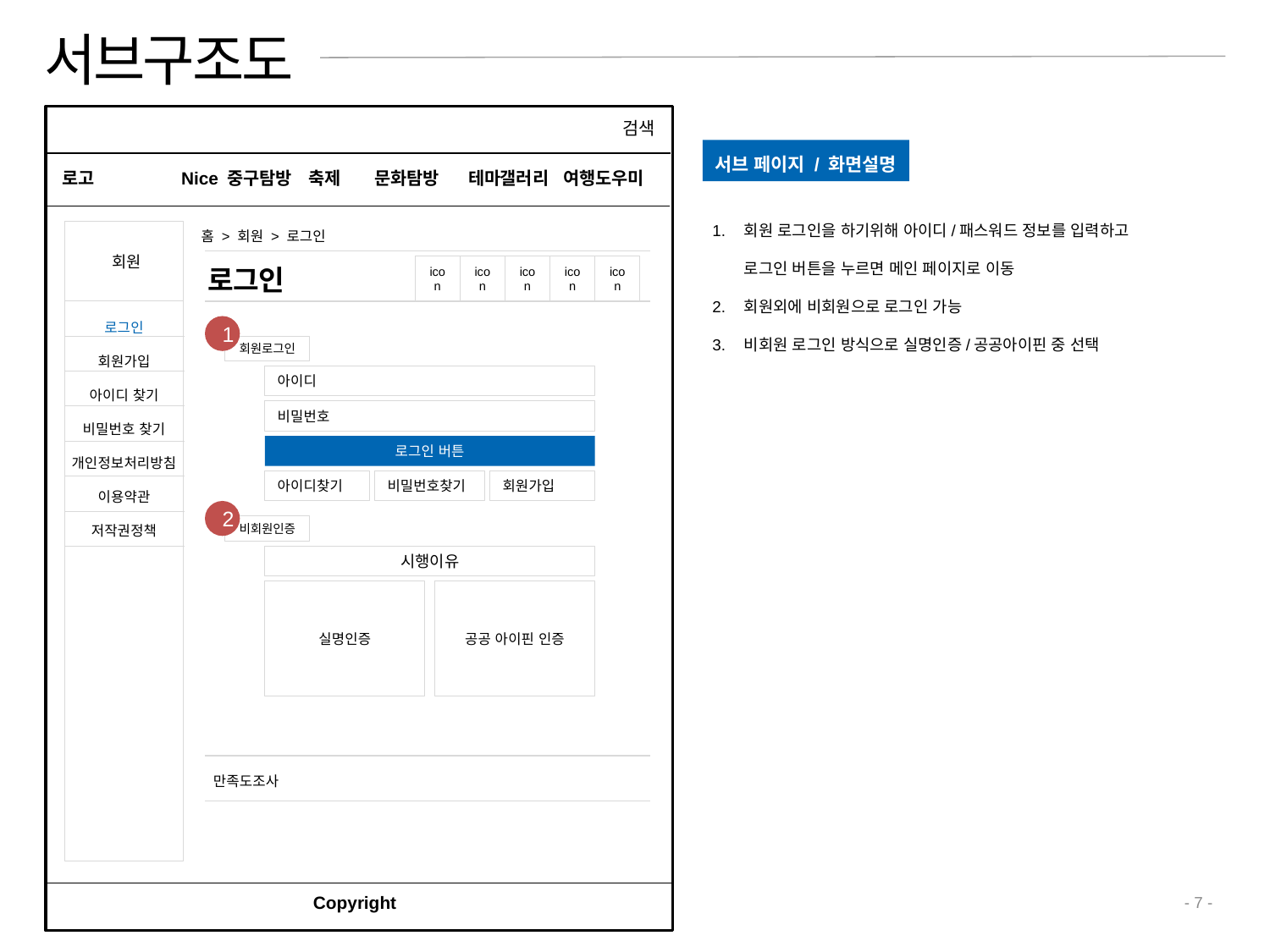

# 서브구조도
ㄷ
검색
서브 페이지 / 화면설명

로고
Nice 중구탐방	축제       문화탐방      테마갤러리   여행도우미
회원 로그인을 하기위해 아이디/패스워드 정보를 입력하고 로그인 버튼을 누르면 메인 페이지로 이동
회원외에 비회원으로 로그인 가능
비회원 로그인 방식으로 실명인증/공공아이핀 중 선택

회원
홈 > 회원 > 로그인
로그인
icon
icon
icon
icon
icon
로그인
회원가입
아이디 찾기
비밀번호 찾기
개인정보처리방침
이용약관
저작권정책

1
회원로그인
아이디
비밀번호
로그인 버튼
아이디찾기
비밀번호찾기
회원가입
2
비회원인증
시행이유
실명인증
공공 아이핀 인증
만족도조사
Copyright